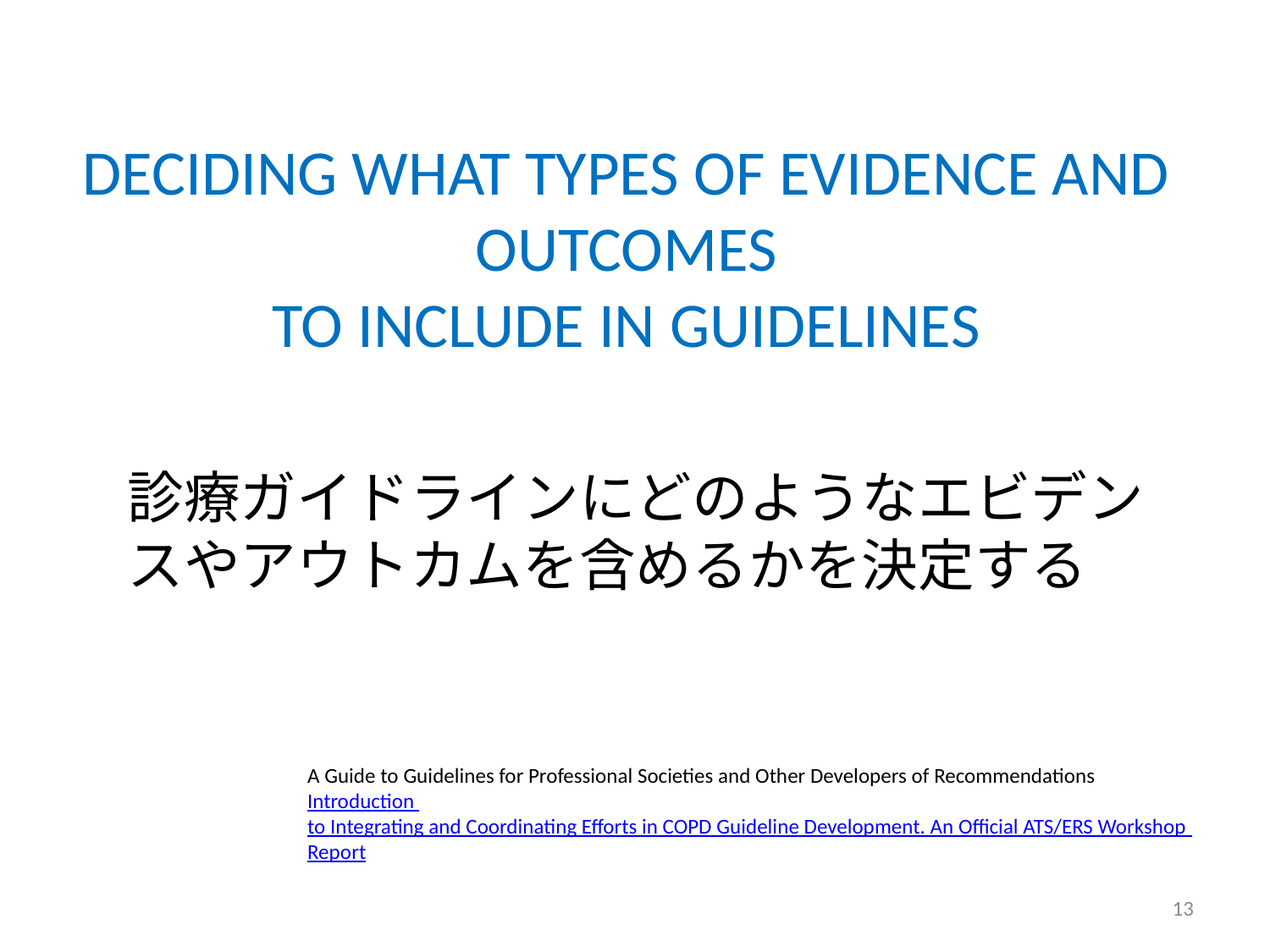

# DECIDING WHAT TYPES OF EVIDENCE AND OUTCOMES TO INCLUDE IN GUIDELINES
診療ガイドラインにどのようなエビデンスやアウトカムを含めるかを決定する
A Guide to Guidelines for Professional Societies and Other Developers of Recommendations
Introduction to Integrating and Coordinating Efforts in COPD Guideline Development. An Official ATS/ERS Workshop Report
13